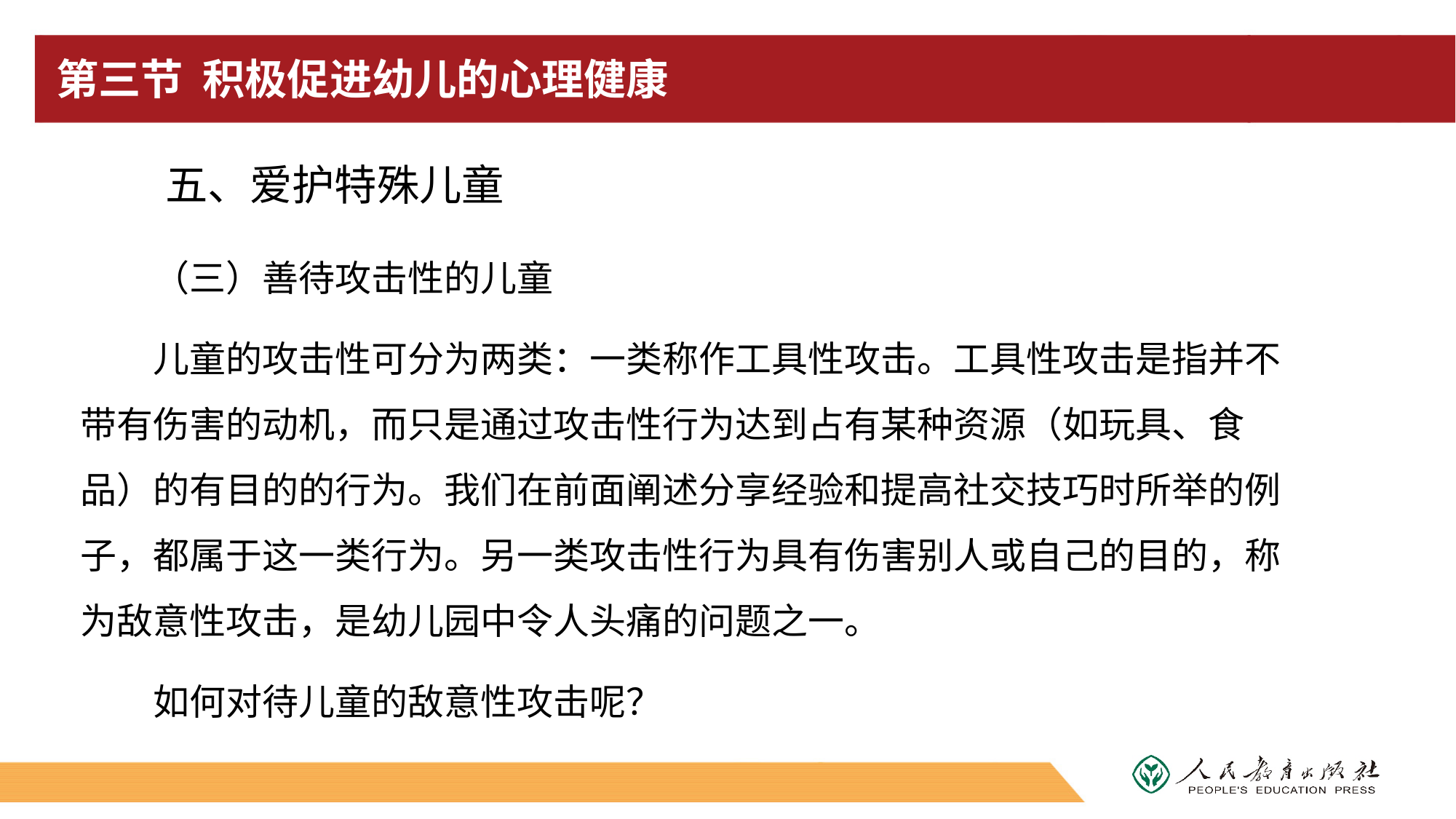

# 第三节  积极促进幼儿的心理健康
五、爱护特殊儿童
（三）善待攻击性的儿童
儿童的攻击性可分为两类：一类称作工具性攻击。工具性攻击是指并不带有伤害的动机，而只是通过攻击性行为达到占有某种资源（如玩具、食品）的有目的的行为。我们在前面阐述分享经验和提高社交技巧时所举的例子，都属于这一类行为。另一类攻击性行为具有伤害别人或自己的目的，称为敌意性攻击，是幼儿园中令人头痛的问题之一。
如何对待儿童的敌意性攻击呢？